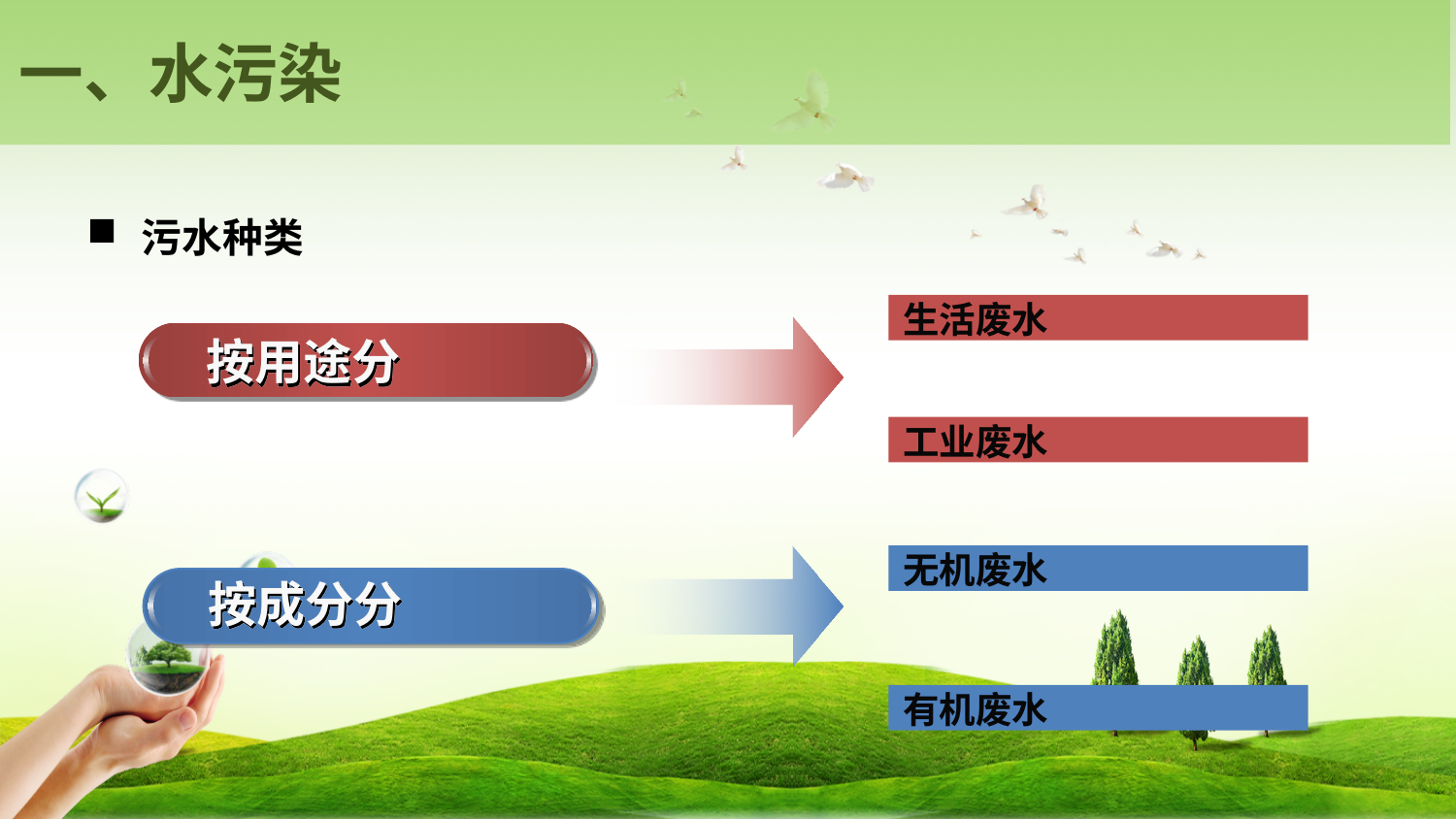

一、水污染
污水种类
生活废水

按用途分
工业废水
无机废水

按成分分

有机废水